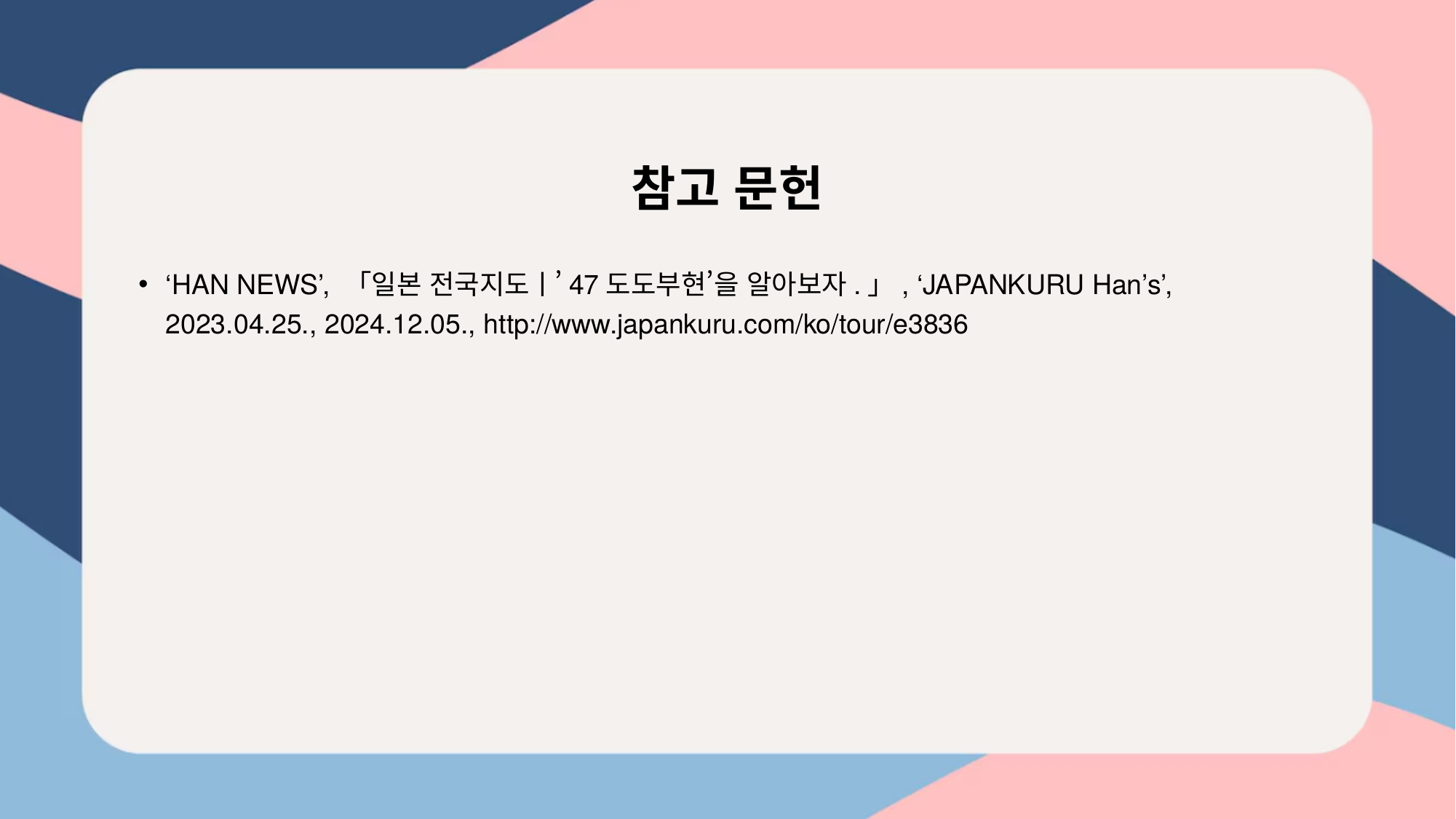

# 참고 문헌
‘HAN NEWS’, 「일본 전국지도ㅣ’47도도부현’을 알아보자.」, ‘JAPANKURU Han’s’, 2023.04.25., 2024.12.05., http://www.japankuru.com/ko/tour/e3836